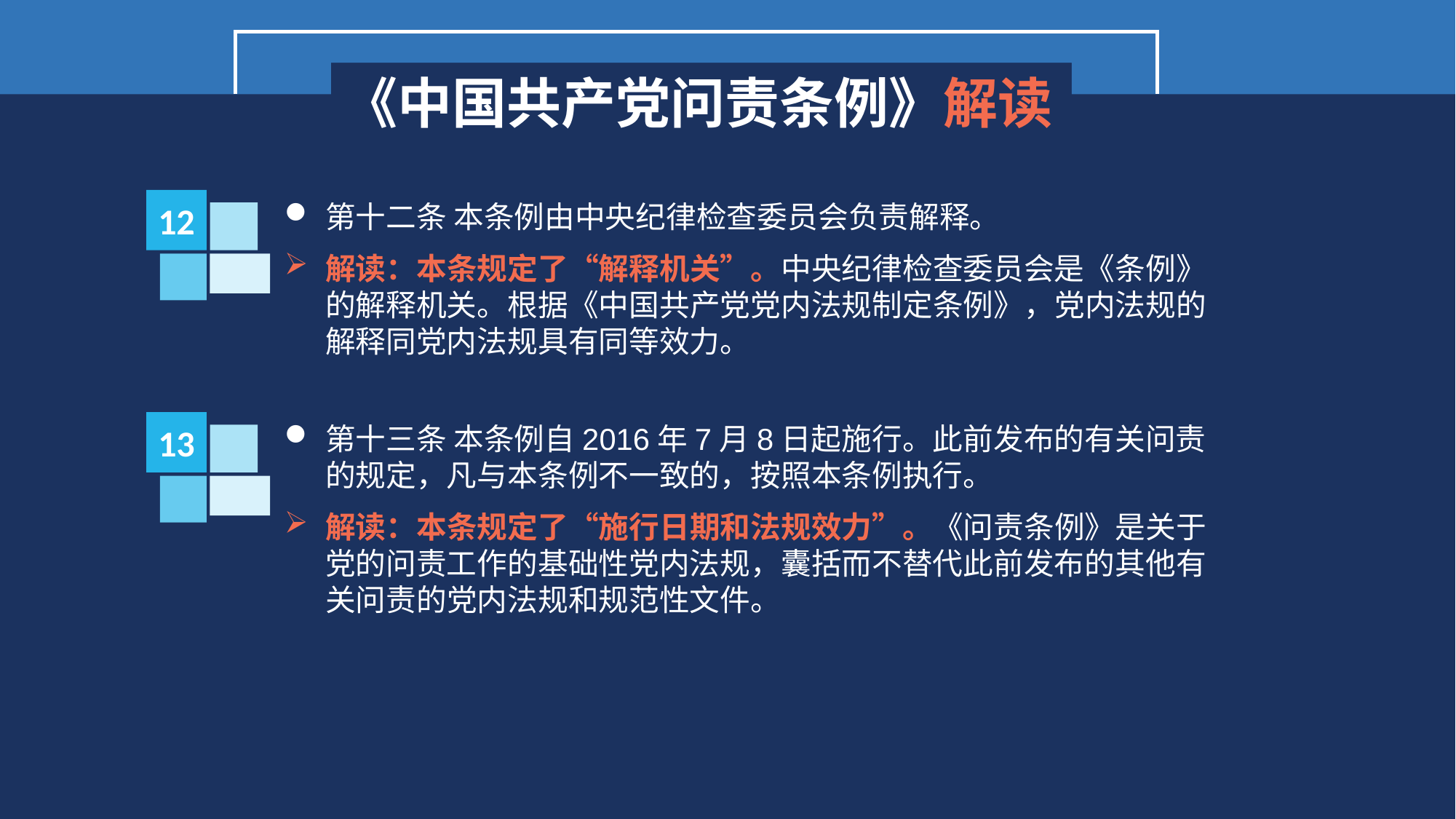

《中国共产党问责条例》解读
12
第十二条 本条例由中央纪律检查委员会负责解释。
解读：本条规定了“解释机关”。中央纪律检查委员会是《条例》的解释机关。根据《中国共产党党内法规制定条例》，党内法规的解释同党内法规具有同等效力。

13
第十三条 本条例自2016年7月8日起施行。此前发布的有关问责的规定，凡与本条例不一致的，按照本条例执行。
解读：本条规定了“施行日期和法规效力”。《问责条例》是关于党的问责工作的基础性党内法规，囊括而不替代此前发布的其他有关问责的党内法规和规范性文件。